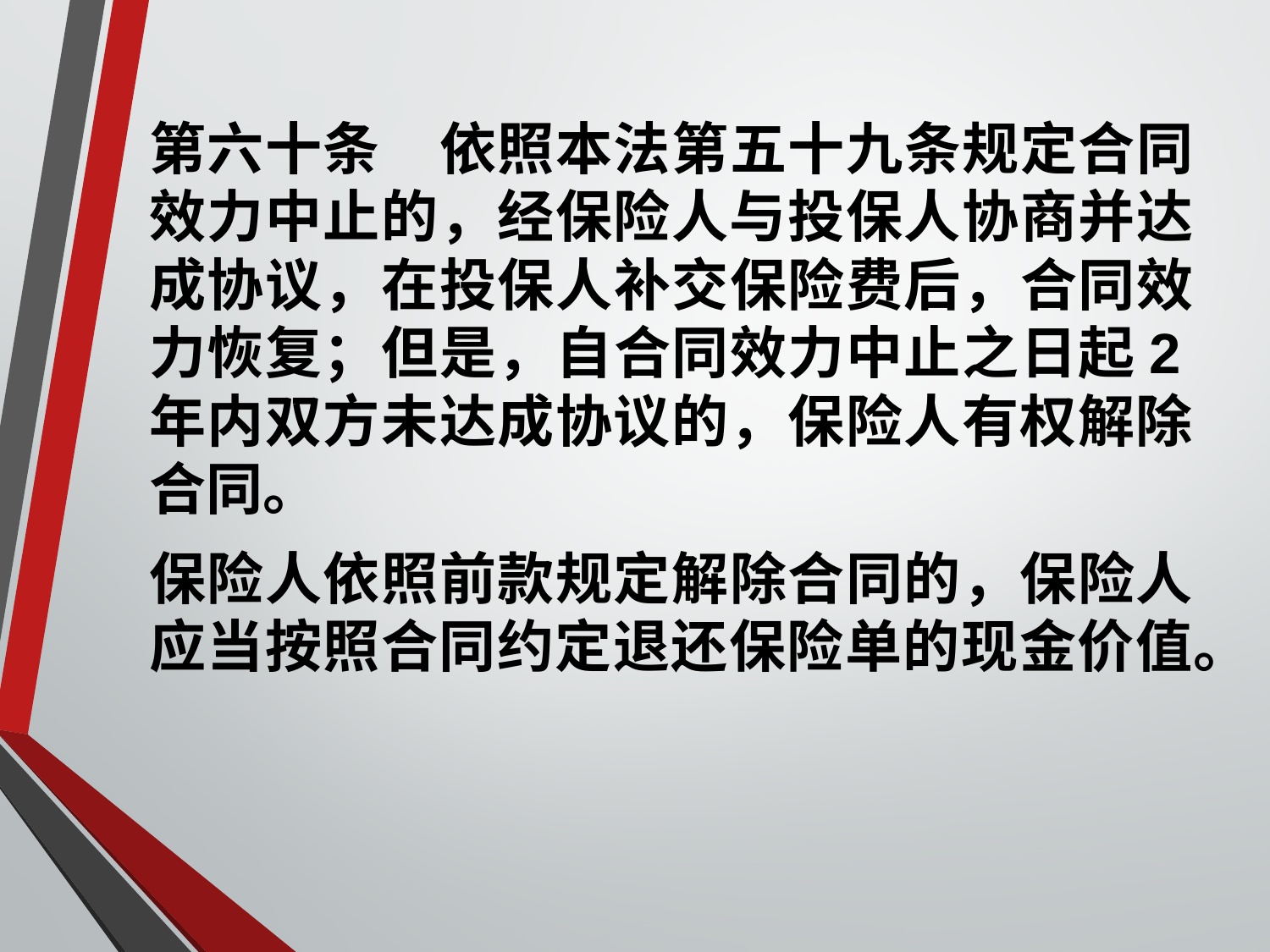

第六十条　依照本法第五十九条规定合同效力中止的，经保险人与投保人协商并达成协议，在投保人补交保险费后，合同效力恢复；但是，自合同效力中止之日起2年内双方未达成协议的，保险人有权解除合同。
保险人依照前款规定解除合同的，保险人应当按照合同约定退还保险单的现金价值。